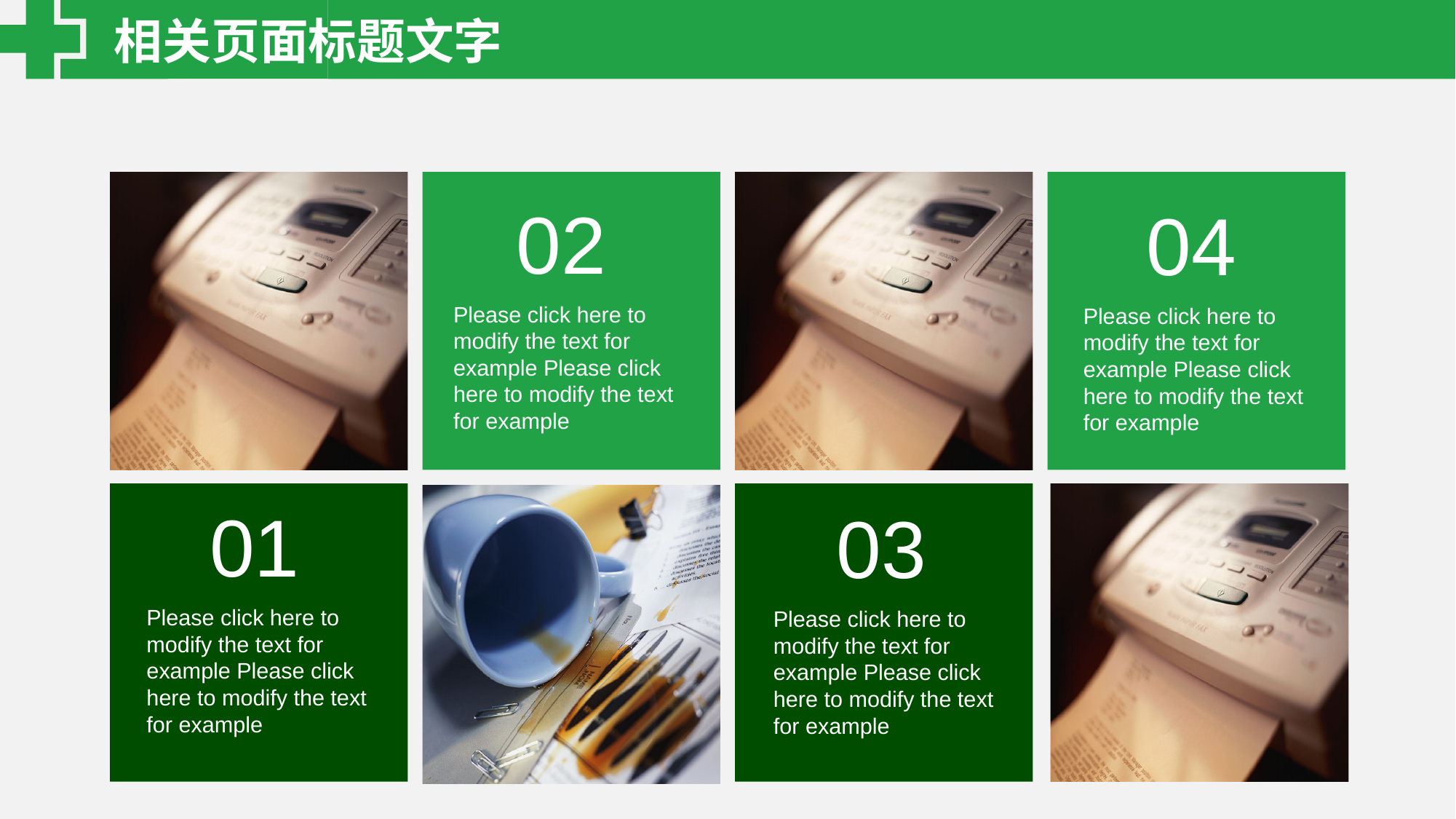

相关页面标题文字

04
Please click here to modify the text for example Please click here to modify the text for example

02
Please click here to modify the text for example Please click here to modify the text for example

01
Please click here to modify the text for example Please click here to modify the text for example

03
Please click here to modify the text for example Please click here to modify the text for example